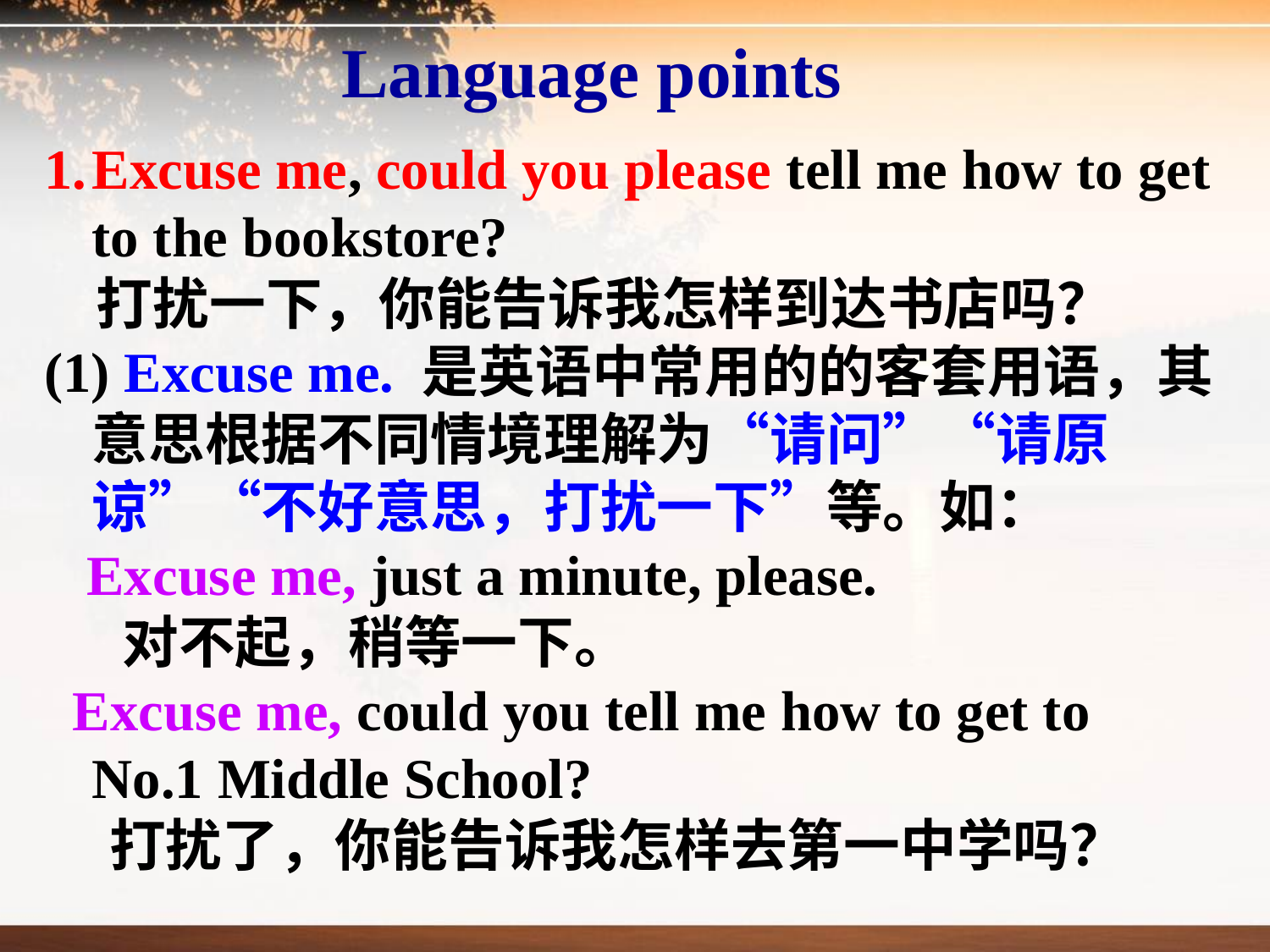

Language points
Excuse me, could you please tell me how to get to the bookstore?
   打扰一下，你能告诉我怎样到达书店吗？
(1) Excuse me. 是英语中常用的的客套用语，其意思根据不同情境理解为“请问”“请原谅”“不好意思，打扰一下”等。如：
   Excuse me, just a minute, please.
     对不起，稍等一下。
  Excuse me, could you tell me how to get to  No.1 Middle School?
    打扰了，你能告诉我怎样去第一中学吗？